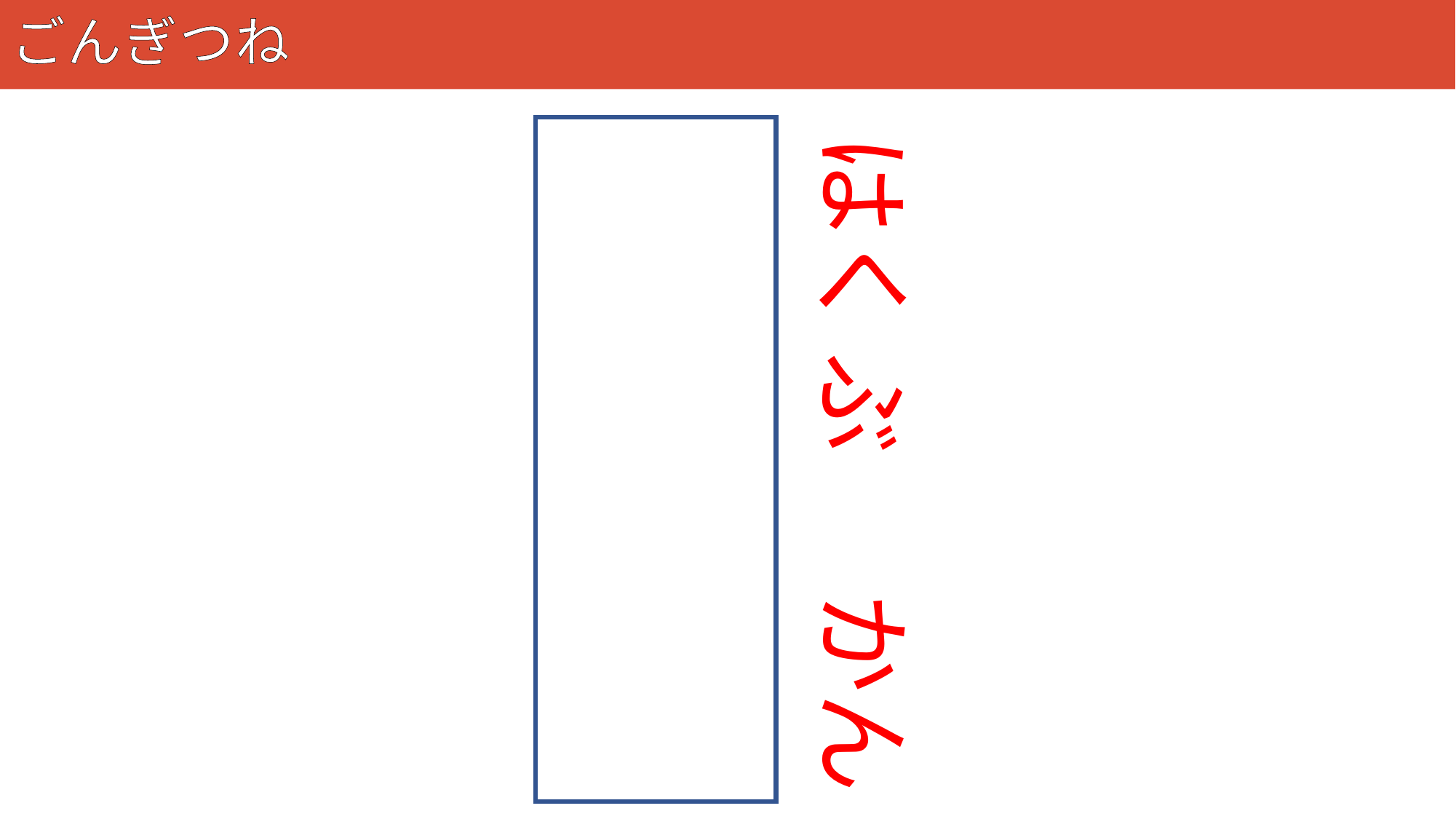

# ごんぎつね
16
博物館

はく
ぶつ
かん